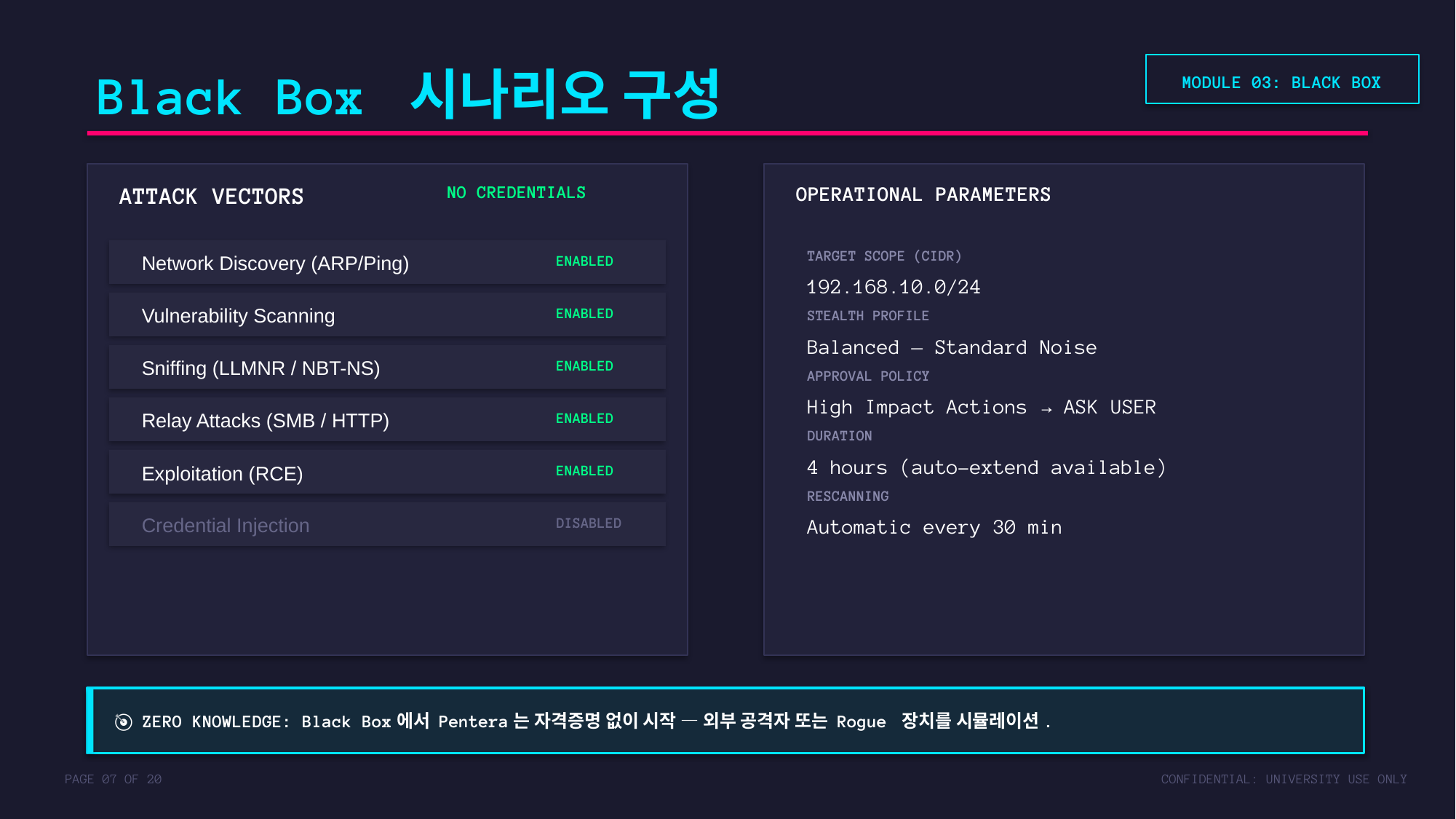

Black Box 시나리오 구성

MODULE 03: BLACK BOX

ATTACK VECTORS
NO CREDENTIALS
OPERATIONAL PARAMETERS

TARGET SCOPE (CIDR)
Network Discovery (ARP/Ping)
ENABLED
192.168.10.0/24

Vulnerability Scanning
ENABLED
STEALTH PROFILE
Balanced — Standard Noise

Sniffing (LLMNR / NBT-NS)
ENABLED
APPROVAL POLICY
High Impact Actions → ASK USER

Relay Attacks (SMB / HTTP)
ENABLED
DURATION
4 hours (auto-extend available)

Exploitation (RCE)
ENABLED
RESCANNING

Credential Injection
DISABLED
Automatic every 30 min

🎯 ZERO KNOWLEDGE: Black Box에서 Pentera는 자격증명 없이 시작 — 외부 공격자 또는 Rogue 장치를 시뮬레이션.
PAGE 07 OF 20
CONFIDENTIAL: UNIVERSITY USE ONLY